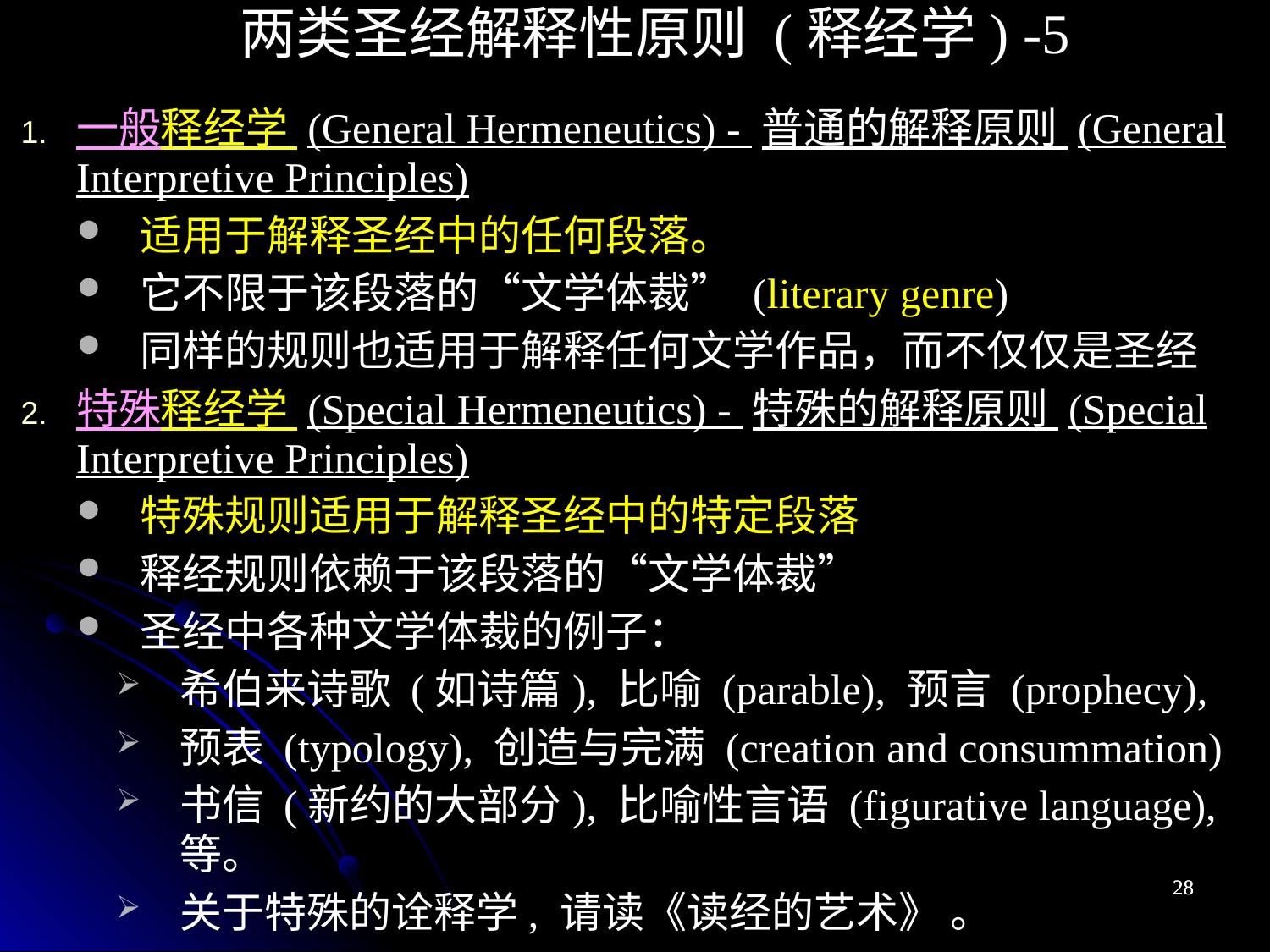

两类圣经解释性原则 (释经学) -5
一般释经学 (General Hermeneutics) - 普通的解释原则 (General Interpretive Principles)
适用于解释圣经中的任何段落。
它不限于该段落的“文学体裁” (literary genre)
同样的规则也适用于解释任何文学作品，而不仅仅是圣经
特殊释经学 (Special Hermeneutics) - 特殊的解释原则 (Special Interpretive Principles)
特殊规则适用于解释圣经中的特定段落
释经规则依赖于该段落的“文学体裁”
圣经中各种文学体裁的例子：
希伯来诗歌 (如诗篇), 比喻 (parable), 预言 (prophecy),
预表 (typology), 创造与完满 (creation and consummation)
书信 (新约的大部分), 比喻性言语 (figurative language), 等。
关于特殊的诠释学, 请读《读经的艺术》 。
28
28